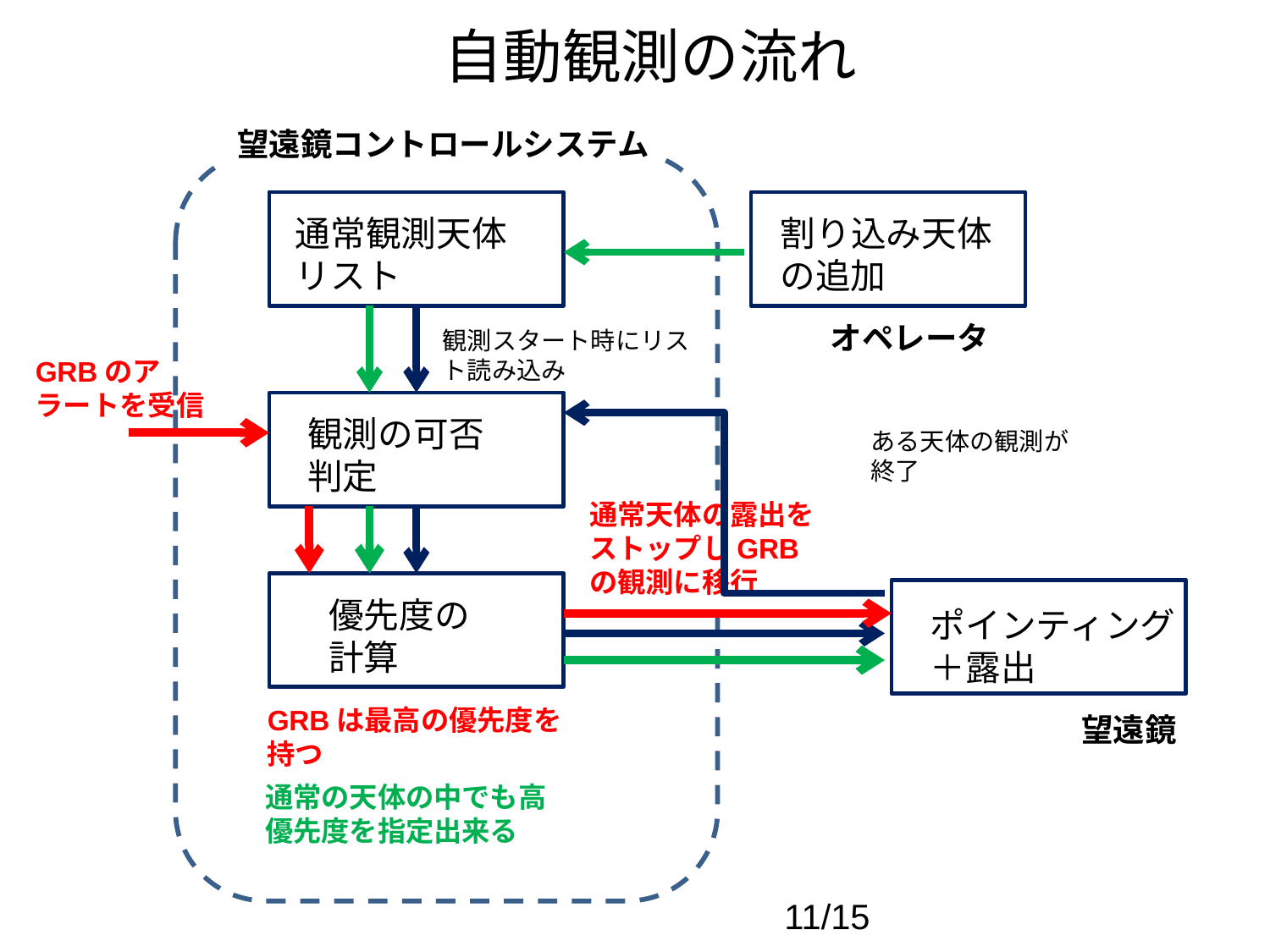

# 自動観測の流れ

望遠鏡コントロールシステム

通常観測天体　リスト

割り込み天体の追加
オペレータ
観測スタート時にリスト読み込み
GRBのアラートを受信

観測の可否判定
ある天体の観測が終了
通常天体の露出をストップしGRBの観測に移行

優先度の計算

ポインティング＋露出
GRBは最高の優先度を持つ
望遠鏡
通常の天体の中でも高優先度を指定出来る
11/15